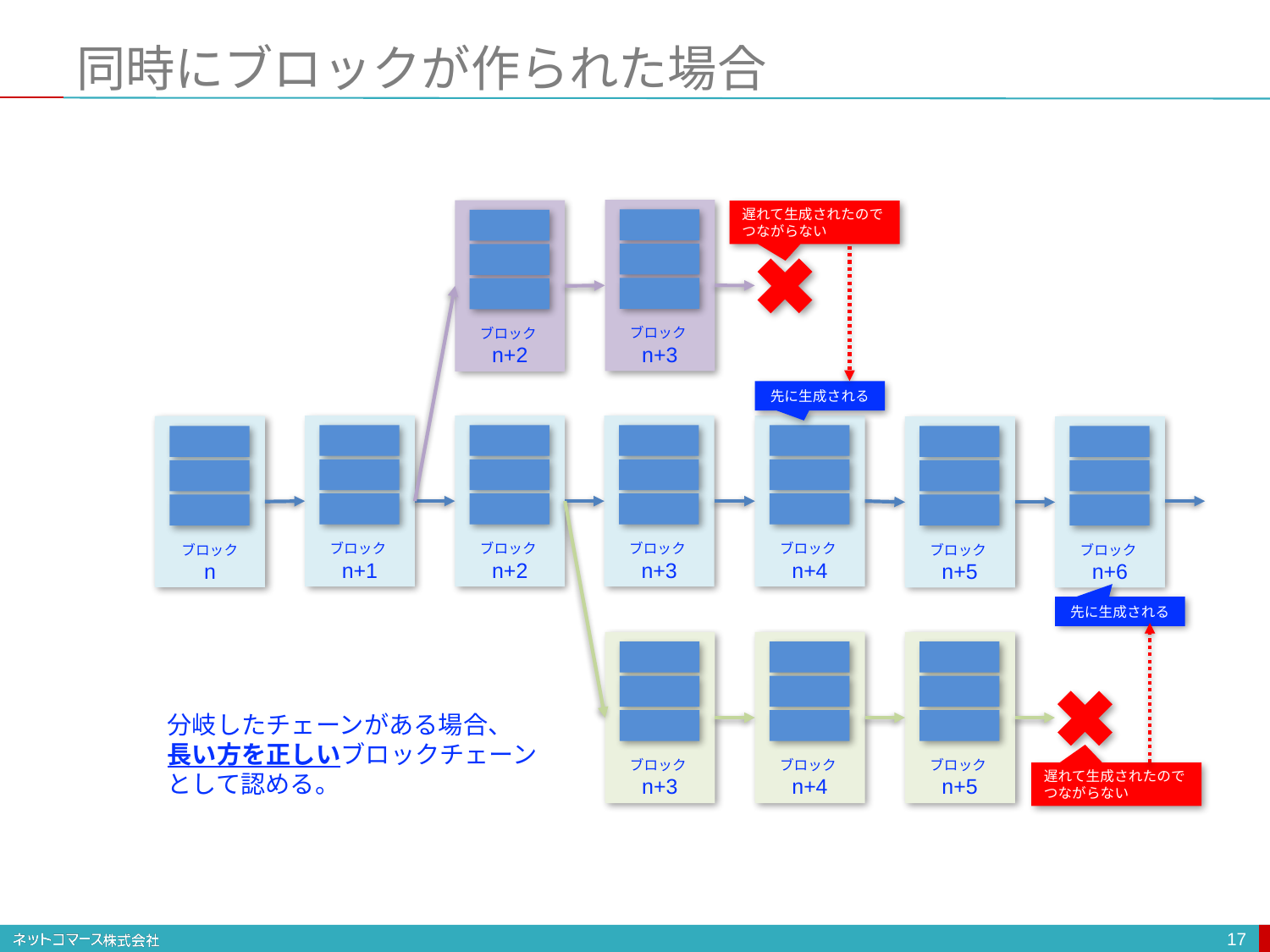

# 同時にブロックが作られた場合

遅れて生成されたのでつながらない

ブロックn+3
ブロックn+2
先に生成される

ブロックn+1
ブロックn+2
ブロックn+3
ブロックn+4
ブロック
n
ブロックn+5
ブロックn+6
先に生成される

分岐したチェーンがある場合、
長い方を正しいブロックチェーンとして認める。
ブロックn+3
ブロックn+4
ブロックn+5
遅れて生成されたのでつながらない
17